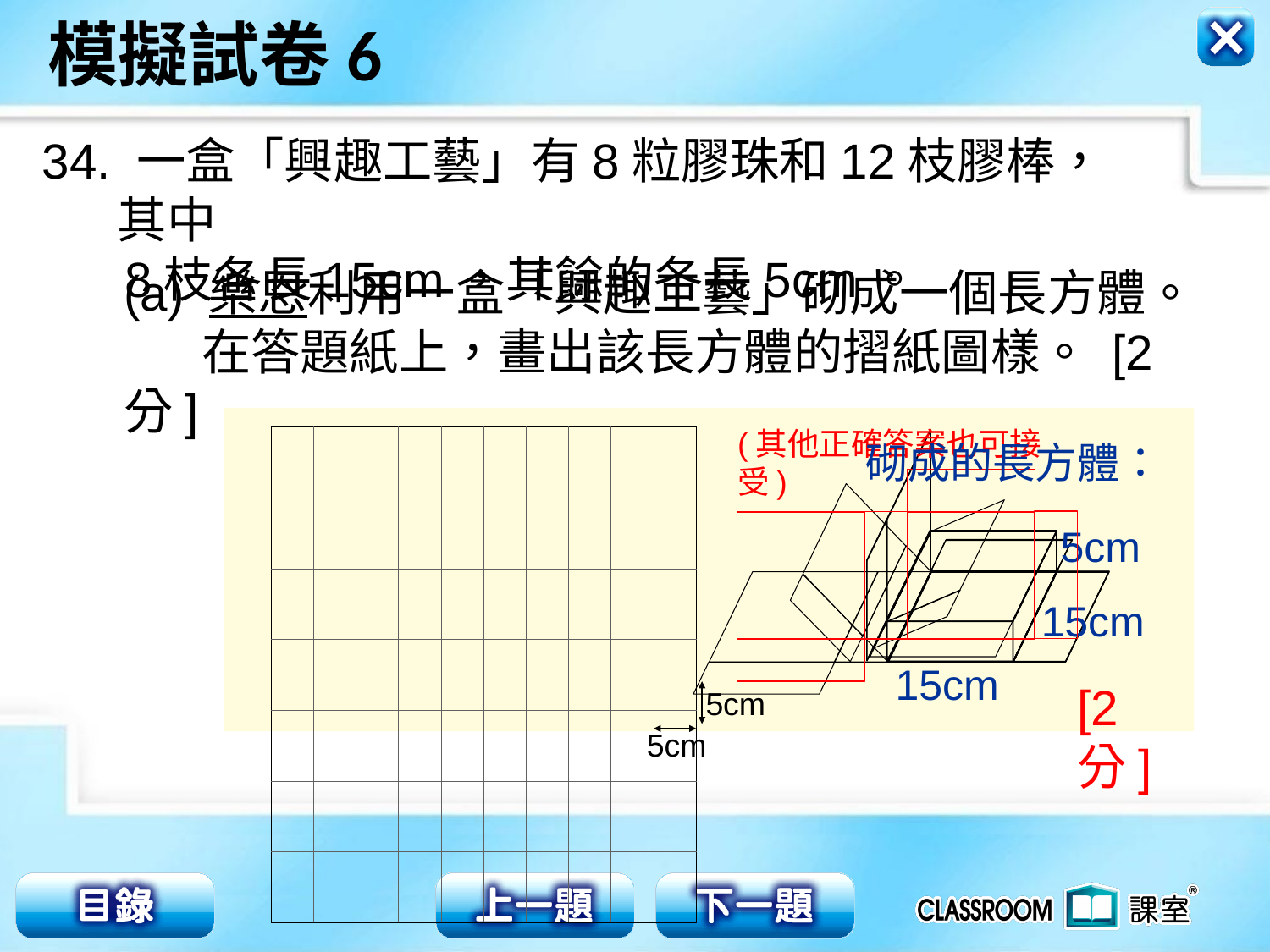

34. 一盒「興趣工藝」有8粒膠珠和12枝膠棒，其中
      8枝各長15cm，其餘的各長5cm。
 樂恩利用一盒「興趣工藝」砌成一個長方體。
      在答題紙上，畫出該長方體的摺紙圖樣。 [2分]

(其他正確答案也可接受)
|  |  |  |  |  |  |  |  |  |  |
| --- | --- | --- | --- | --- | --- | --- | --- | --- | --- |
|  |  |  |  |  |  |  |  |  |  |
|  |  |  |  |  |  |  |  |  |  |
|  |  |  |  |  |  |  |  |  |  |
|  |  |  |  |  |  |  |  |  |  |
|  |  |  |  |  |  |  |  |  |  |
|  |  |  |  |  |  |  |  |  |  |

砌成的長方體：

5cm

15cm
15cm
[2分]
5cm
5cm